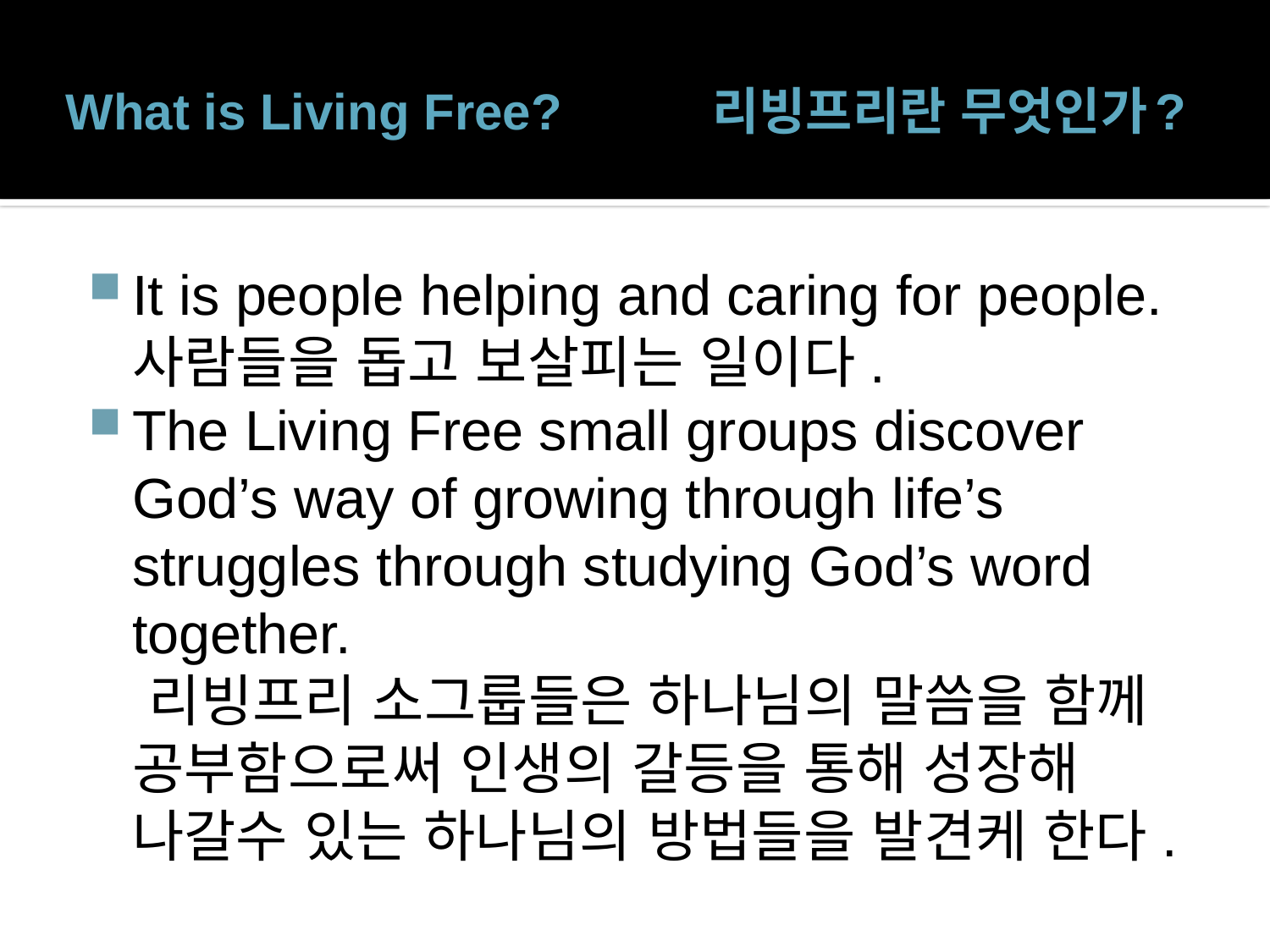

# What is Living Free?          리빙프리란 무엇인가?
It is people helping and caring for people. 사람들을 돕고 보살피는 일이다.
The Living Free small groups discover God’s way of growing through life’s struggles through studying God’s word together.
   리빙프리 소그룹들은 하나님의 말씀을 함께 공부함으로써 인생의 갈등을 통해 성장해 나갈수 있는 하나님의 방법들을 발견케 한다.